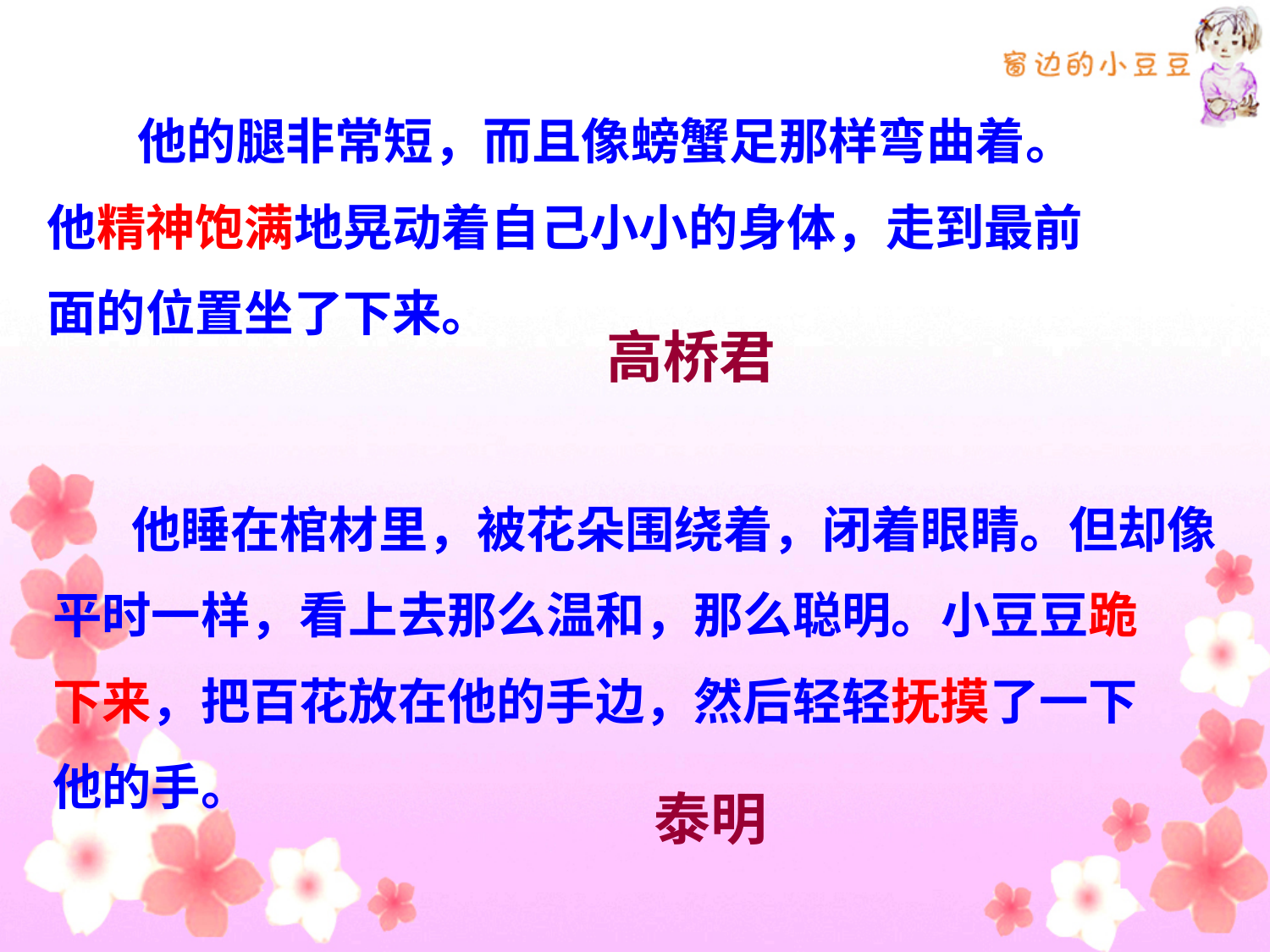

他的腿非常短，而且像螃蟹足那样弯曲着。他精神饱满地晃动着自己小小的身体，走到最前面的位置坐了下来。

高桥君
      他睡在棺材里，被花朵围绕着，闭着眼睛。但却像
平时一样，看上去那么温和，那么聪明。小豆豆跪
下来，把百花放在他的手边，然后轻轻抚摸了一下
他的手。
泰明